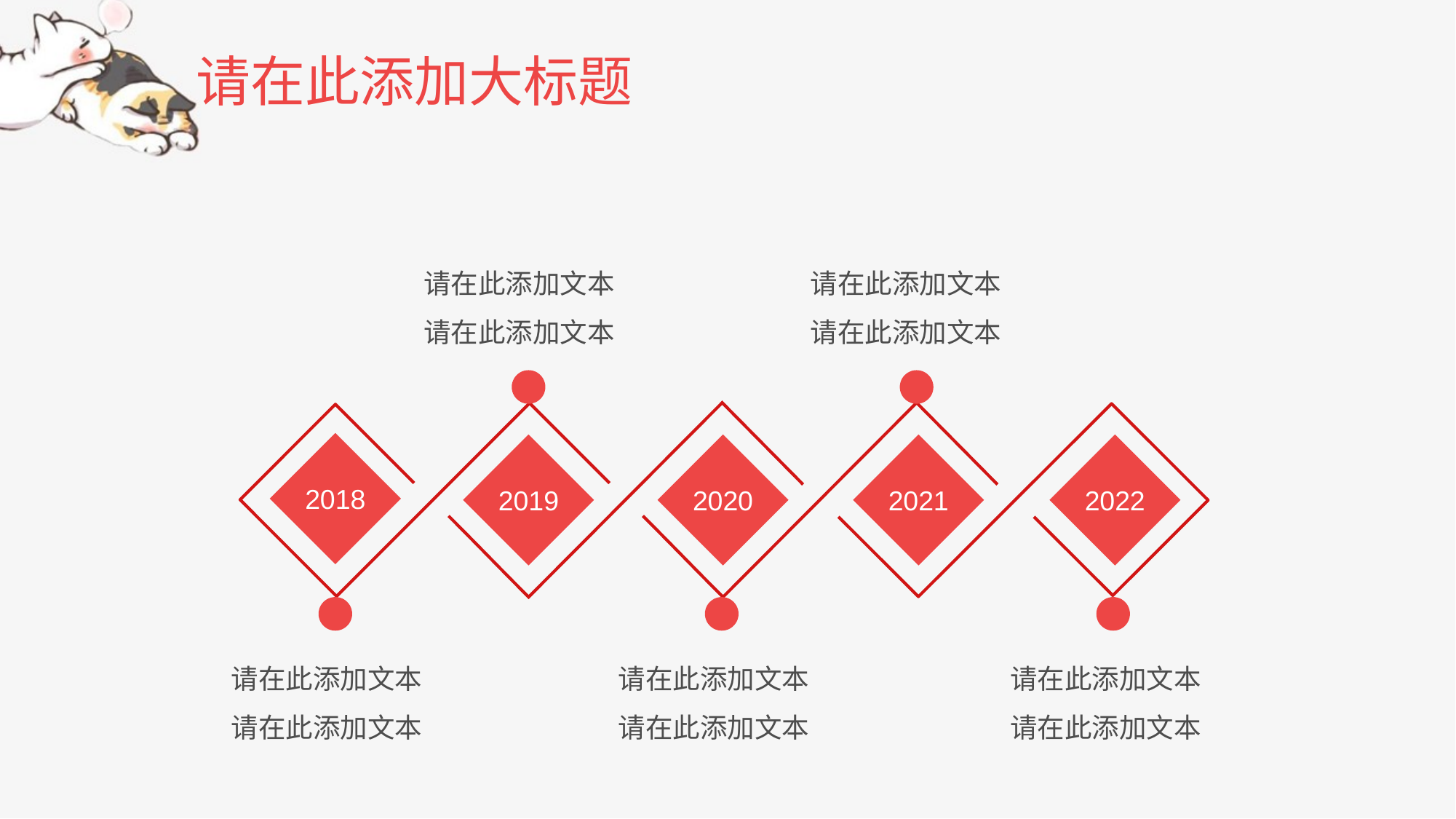

# 请在此添加大标题
请在此添加文本请在此添加文本
请在此添加文本请在此添加文本

2018
2019
2020
2021
2022

请在此添加文本请在此添加文本
请在此添加文本请在此添加文本
请在此添加文本请在此添加文本